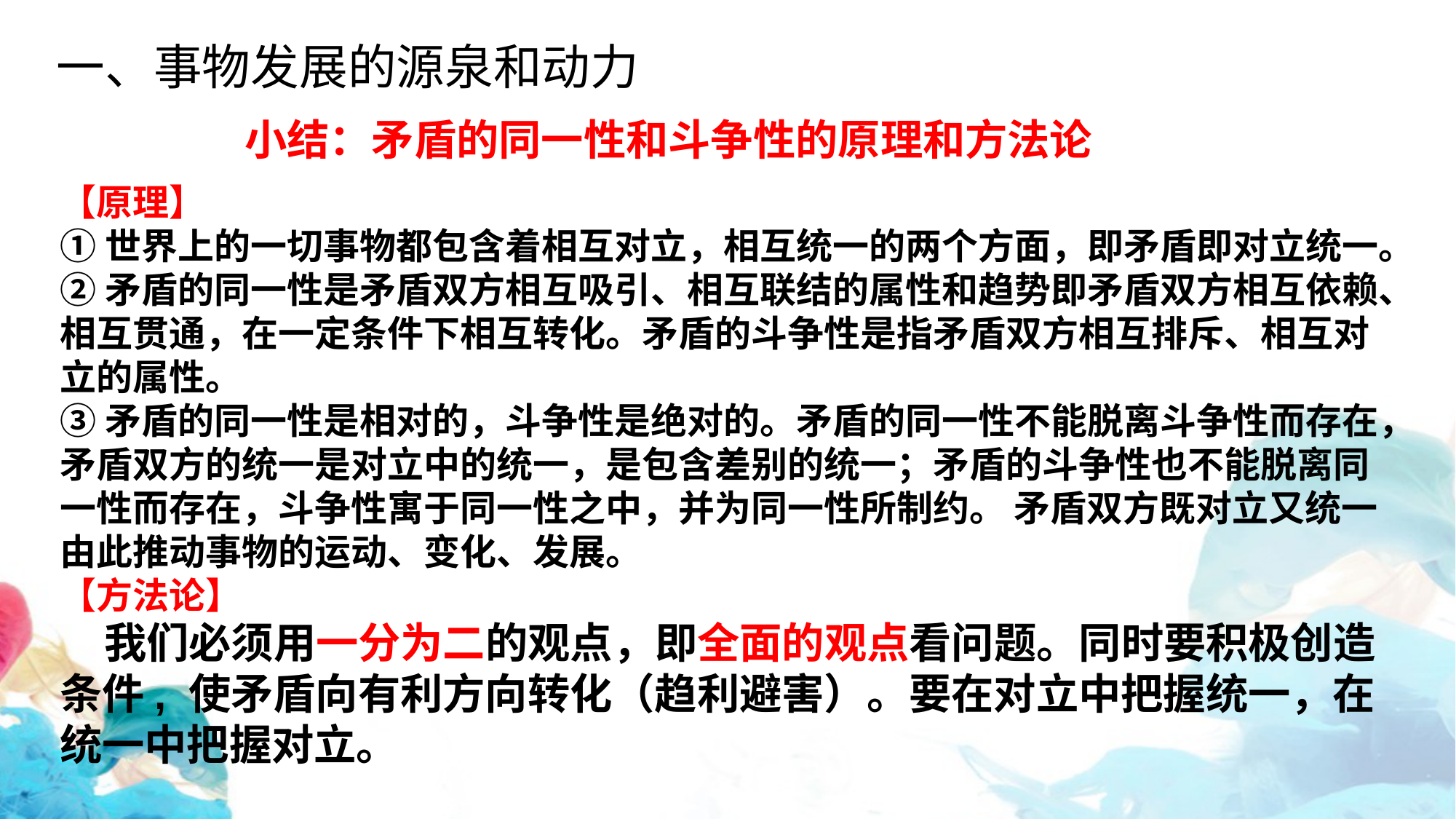

一、事物发展的源泉和动力
   小结：矛盾的同一性和斗争性的原理和方法论
【原理】
①世界上的一切事物都包含着相互对立，相互统一的两个方面，即矛盾即对立统一。
②矛盾的同一性是矛盾双方相互吸引、相互联结的属性和趋势即矛盾双方相互依赖、相互贯通，在一定条件下相互转化。矛盾的斗争性是指矛盾双方相互排斥、相互对立的属性。
③矛盾的同一性是相对的，斗争性是绝对的。矛盾的同一性不能脱离斗争性而存在，矛盾双方的统一是对立中的统一，是包含差别的统一；矛盾的斗争性也不能脱离同一性而存在，斗争性寓于同一性之中，并为同一性所制约。 矛盾双方既对立又统一由此推动事物的运动、变化、发展。
【方法论】
    我们必须用一分为二的观点，即全面的观点看问题。同时要积极创造条件, 使矛盾向有利方向转化（趋利避害）。要在对立中把握统一，在统一中把握对立。